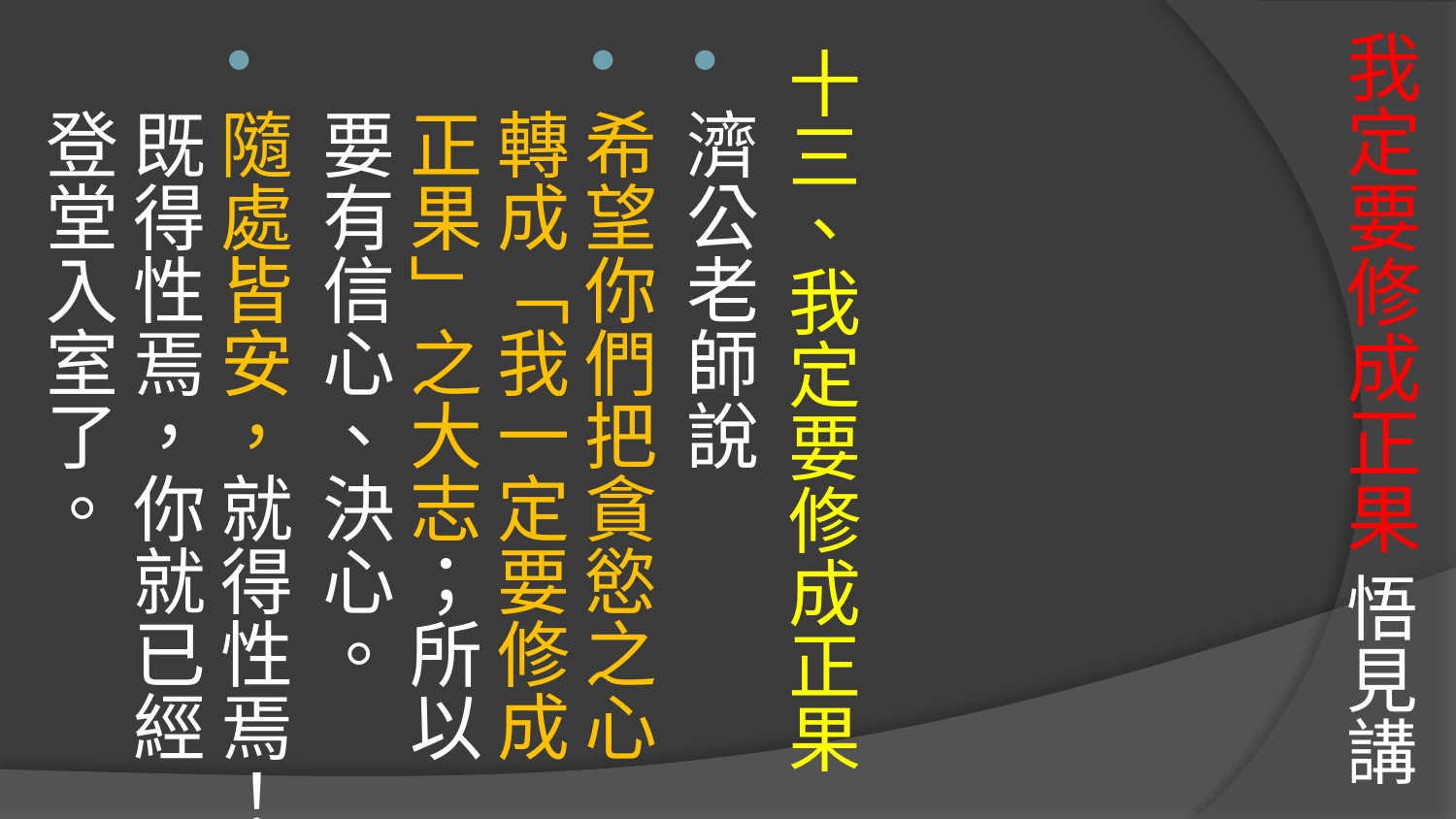

# 我定要修成正果 悟見講
十三、我定要修成正果
濟公老師說
希望你們把貪慾之心轉成「我一定要修成正果」之大志；所以要有信心、決心。
隨處皆安，就得性焉！既得性焉，你就已經登堂入室了。